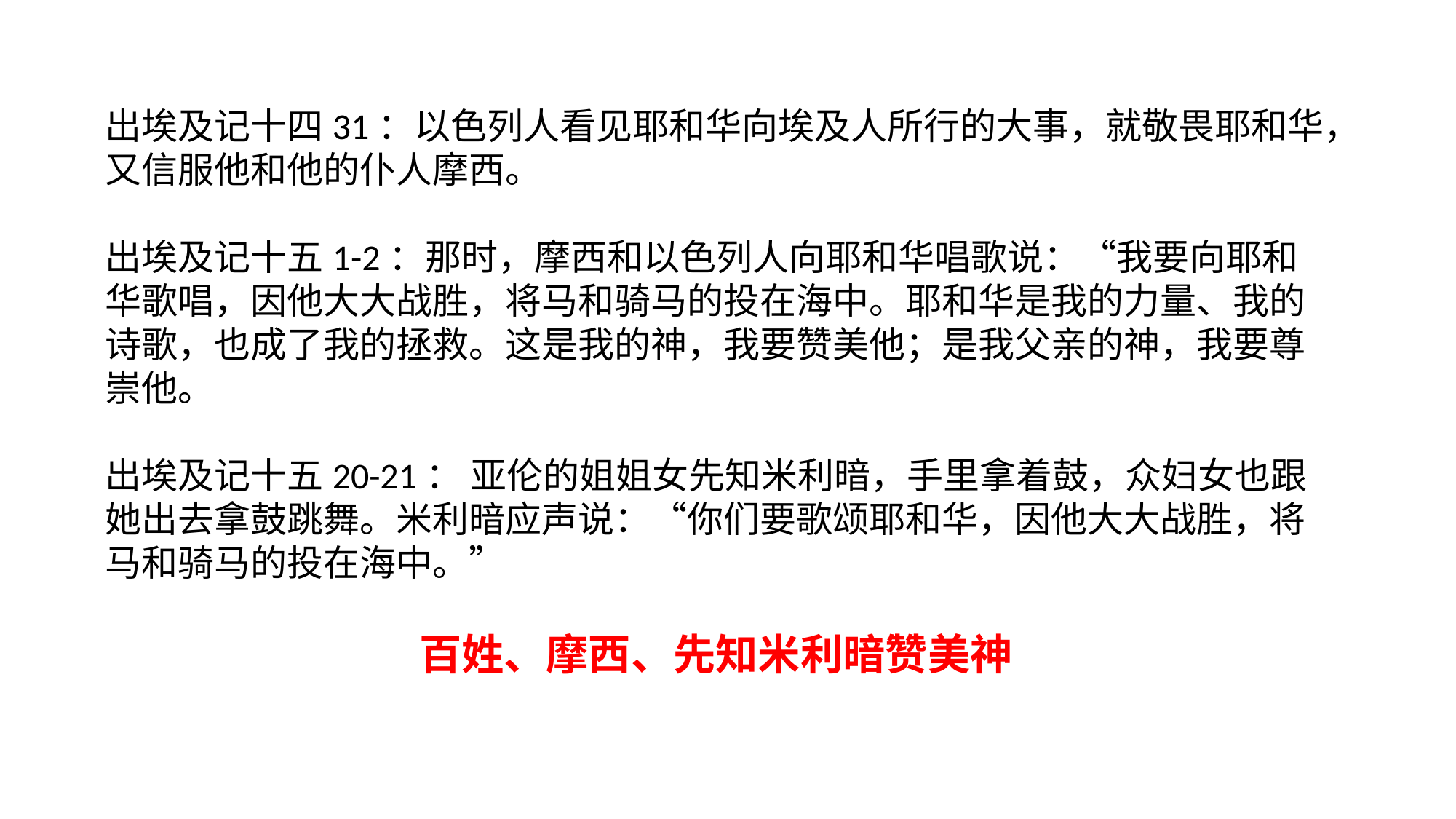

出埃及记十四31：以色列人看见耶和华向埃及人所行的大事，就敬畏耶和华，又信服他和他的仆人摩西。

出埃及记十五1-2：那时，摩西和以色列人向耶和华唱歌说：“我要向耶和华歌唱，因他大大战胜，将马和骑马的投在海中。耶和华是我的力量、我的诗歌，也成了我的拯救。这是我的神，我要赞美他；是我父亲的神，我要尊崇他。

出埃及记十五20-21： 亚伦的姐姐女先知米利暗，手里拿着鼓，众妇女也跟她出去拿鼓跳舞。米利暗应声说：“你们要歌颂耶和华，因他大大战胜，将马和骑马的投在海中。”

百姓、摩西、先知米利暗赞美神